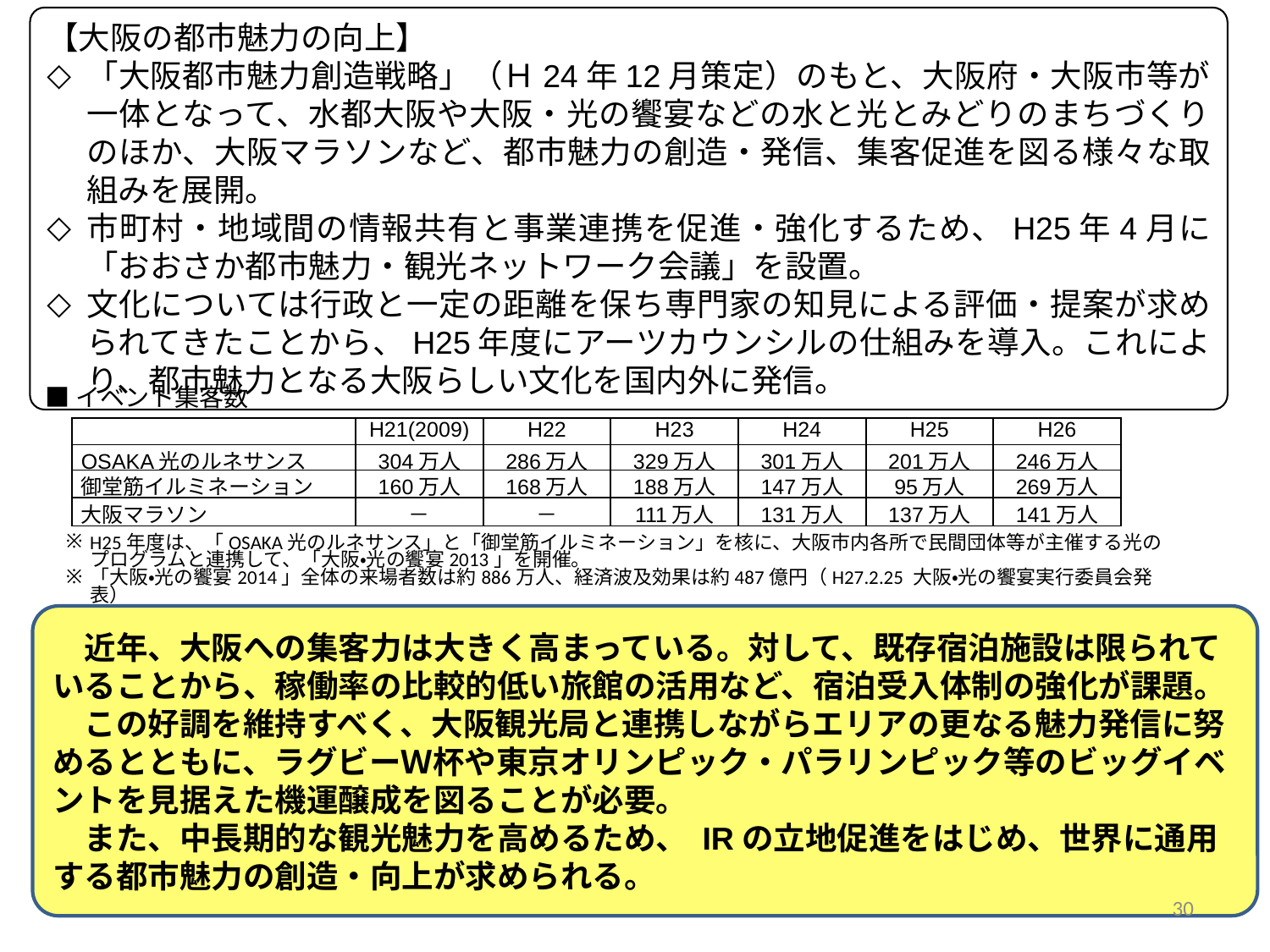

【大阪の都市魅力の向上】
「大阪都市魅力創造戦略」（Ｈ24年12月策定）のもと、大阪府・大阪市等が一体となって、水都大阪や大阪・光の饗宴などの水と光とみどりのまちづくりのほか、大阪マラソンなど、都市魅力の創造・発信、集客促進を図る様々な取組みを展開。
市町村・地域間の情報共有と事業連携を促進・強化するため、H25年4月に「おおさか都市魅力・観光ネットワーク会議」を設置。
文化については行政と一定の距離を保ち専門家の知見による評価・提案が求められてきたことから、H25年度にアーツカウンシルの仕組みを導入。これにより、都市魅力となる大阪らしい文化を国内外に発信。
■イベント集客数
|  | H21(2009) | H22 | H23 | H24 | H25 | H26 |
| --- | --- | --- | --- | --- | --- | --- |
| OSAKA光のルネサンス | 304万人 | 286万人 | 329万人 | 301万人 | 201万人 | 246万人 |
| 御堂筋イルミネーション | 160万人 | 168万人 | 188万人 | 147万人 | 95万人 | 269万人 |
| 大阪マラソン | － | － | 111万人 | 131万人 | 137万人 | 141万人 |
H25年度は、「OSAKA光のルネサンス」と「御堂筋イルミネーション」を核に、大阪市内各所で民間団体等が主催する光のプログラムと連携して、「大阪・光の饗宴2013」を開催。
「大阪・光の饗宴2014」全体の来場者数は約886万人、経済波及効果は約487億円（H27.2.25 大阪・光の饗宴実行委員会発表）
　近年、大阪への集客力は大きく高まっている。対して、既存宿泊施設は限られていることから、稼働率の比較的低い旅館の活用など、宿泊受入体制の強化が課題。
　この好調を維持すべく、大阪観光局と連携しながらエリアの更なる魅力発信に努めるとともに、ラグビーＷ杯や東京オリンピック・パラリンピック等のビッグイベントを見据えた機運醸成を図ることが必要。
　また、中長期的な観光魅力を高めるため、 IRの立地促進をはじめ、世界に通用する都市魅力の創造・向上が求められる。
30